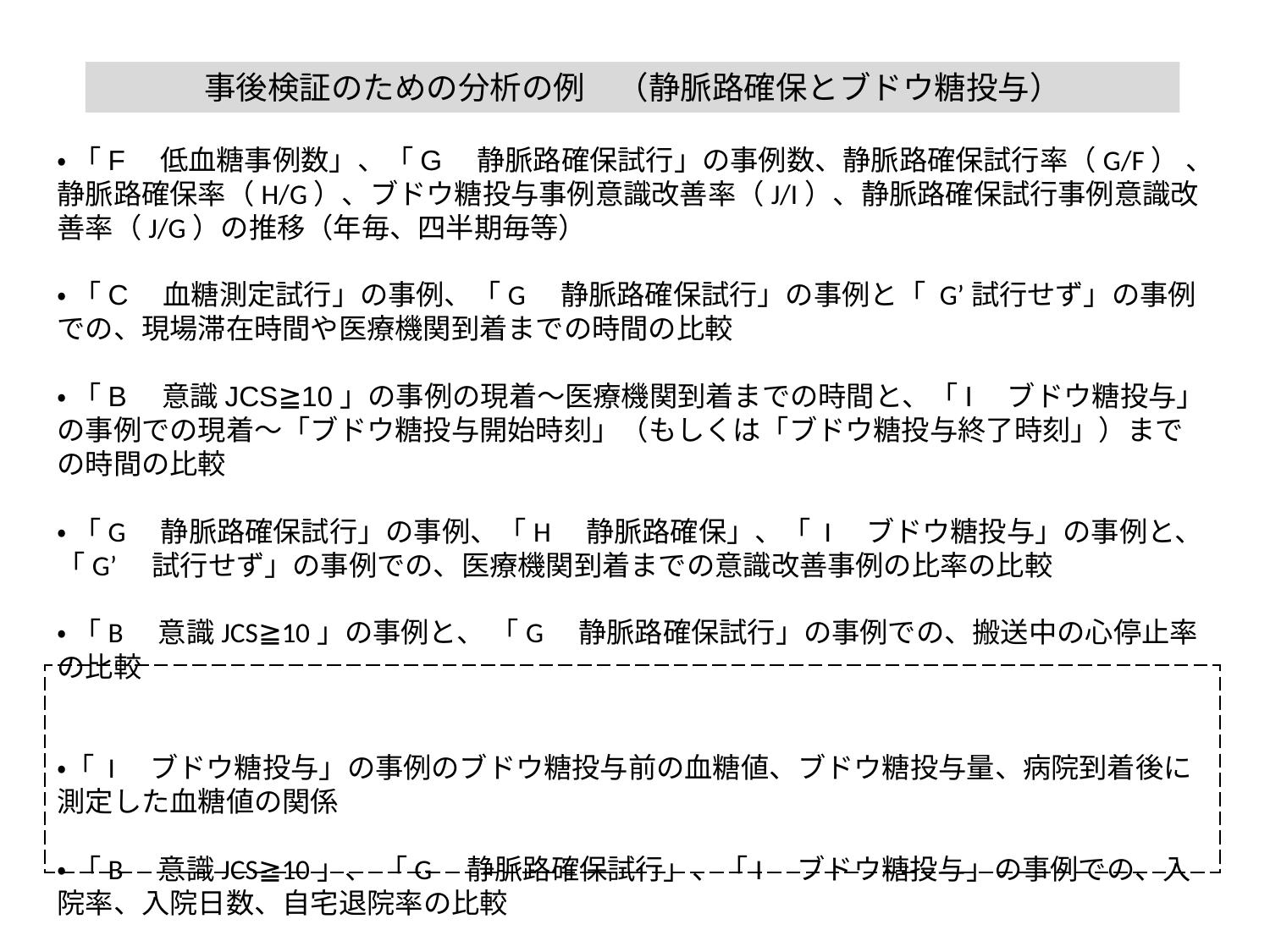

事後検証のための分析の例　（静脈路確保とブドウ糖投与）
・ 「F　低血糖事例数」、「G　静脈路確保試行」の事例数、静脈路確保試行率（G/F） 、静脈路確保率（H/G）、ブドウ糖投与事例意識改善率（J/I）、静脈路確保試行事例意識改善率（J/G）の推移（年毎、四半期毎等）

・ 「C　血糖測定試行」の事例、「G　静脈路確保試行」の事例と「 G’試行せず」の事例での、現場滞在時間や医療機関到着までの時間の比較

・ 「B　意識JCS≧10」の事例の現着～医療機関到着までの時間と、「I　ブドウ糖投与」の事例での現着～「ブドウ糖投与開始時刻」（もしくは「ブドウ糖投与終了時刻」）までの時間の比較

・ 「G　静脈路確保試行」の事例、「H　静脈路確保」、「 I　ブドウ糖投与」の事例と、「G’　試行せず」の事例での、医療機関到着までの意識改善事例の比率の比較

・ 「B　意識JCS≧10」の事例と、 「G　静脈路確保試行」の事例での、搬送中の心停止率の比較

・「 I　ブドウ糖投与」の事例のブドウ糖投与前の血糖値、ブドウ糖投与量、病院到着後に測定した血糖値の関係

・ 「B　意識JCS≧10」、 「G　静脈路確保試行」、「I　ブドウ糖投与」の事例での、入院率、入院日数、自宅退院率の比較